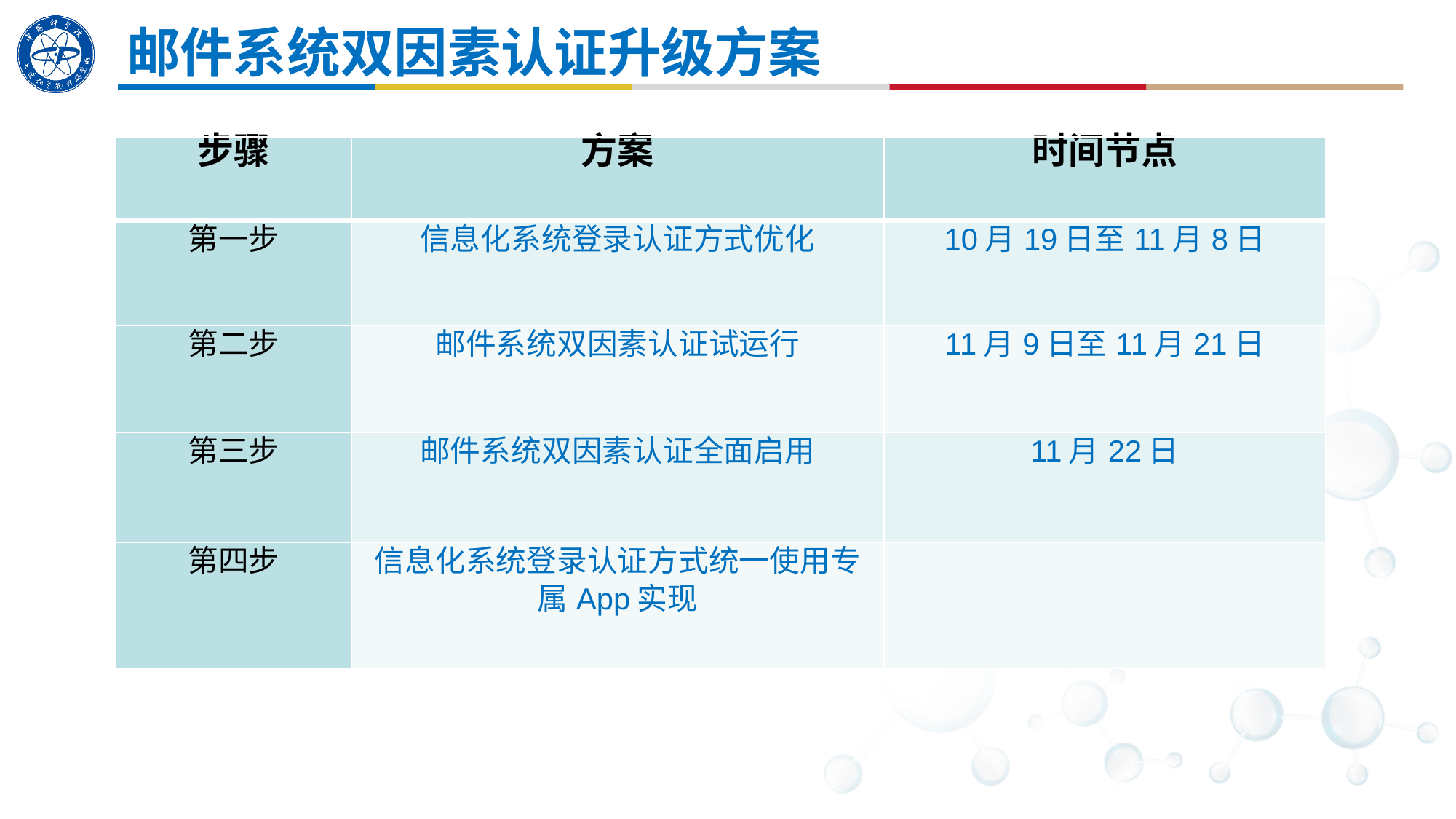

邮件系统双因素认证升级方案
| 步骤 | 方案 | 时间节点 |
| --- | --- | --- |
| 第一步 | 信息化系统登录认证方式优化 | 10月19日至11月8日 |
| 第二步 | 邮件系统双因素认证试运行 | 11月9日至11月21日 |
| 第三步 | 邮件系统双因素认证全面启用 | 11月22日 |
| 第四步 | 信息化系统登录认证方式统一使用专属App实现 |  |